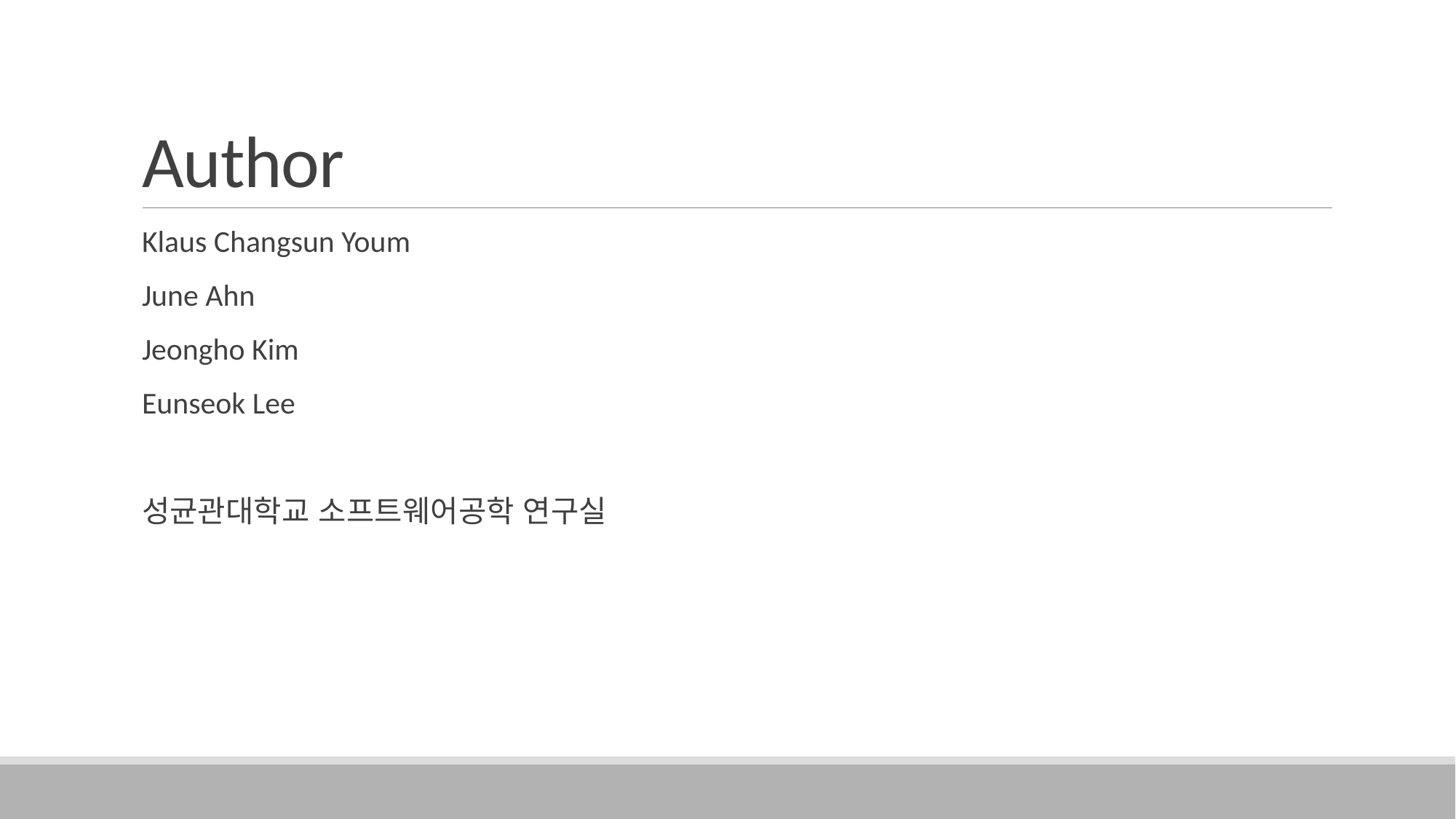

# Author
Klaus Changsun Youm
June Ahn
Jeongho Kim
Eunseok Lee

성균관대학교 소프트웨어공학 연구실